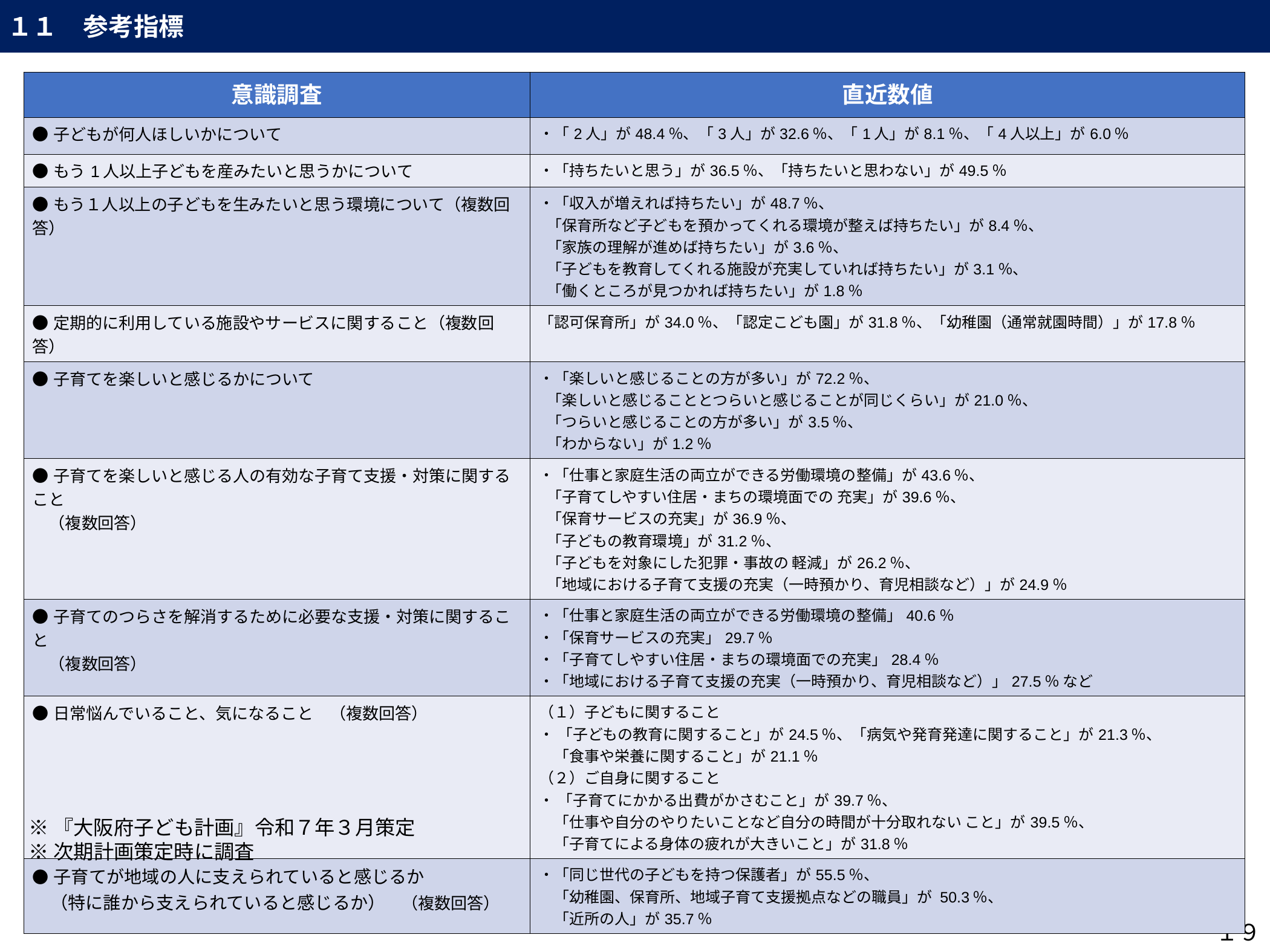

１１　参考指標
| 意識調査 | 直近数値 |
| --- | --- |
| ●子どもが何人ほしいかについて | ・「2人」が48.4％、「3人」が32.6％、「1人」が8.1％、「4人以上」が6.0％ |
| ●もう1人以上子どもを産みたいと思うかについて | ・「持ちたいと思う」が36.5％、「持ちたいと思わない」が49.5％ |
| ●もう１人以上の子どもを生みたいと思う環境について（複数回答） | ・「収入が増えれば持ちたい」が48.7％、 「保育所など子どもを預かってくれる環境が整えば持ちたい」が8.4％、 「家族の理解が進めば持ちたい」が3.6％、 「子どもを教育してくれる施設が充実していれば持ちたい」が3.1％、 「働くところが見つかれば持ちたい」が1.8％ |
| ●定期的に利用している施設やサービスに関すること（複数回答） | 「認可保育所」が34.0％、「認定こども園」が31.8％、「幼稚園（通常就園時間）」が17.8％ |
| ●子育てを楽しいと感じるかについて | ・「楽しいと感じることの方が多い」が72.2％、 「楽しいと感じることとつらいと感じることが同じくらい」が21.0％、 「つらいと感じることの方が多い」が3.5％、 「わからない」が1.2％ |
| ●子育てを楽しいと感じる人の有効な子育て支援・対策に関すること 　（複数回答） | ・「仕事と家庭生活の両立ができる労働環境の整備」が43.6％、 「子育てしやすい住居・まちの環境面での 充実」が39.6％、 「保育サービスの充実」が36.9％、 「子どもの教育環境」が31.2％、 「子どもを対象にした犯罪・事故の 軽減」が26.2％、 「地域における子育て支援の充実（一時預かり、育児相談など）」が24.9％ |
| ●子育てのつらさを解消するために必要な支援・対策に関すること 　（複数回答） | ・「仕事と家庭生活の両立ができる労働環境の整備」40.6％ ・「保育サービスの充実」29.7％ ・「子育てしやすい住居・まちの環境面での充実」28.4％ ・「地域における子育て支援の充実（一時預かり、育児相談など）」27.5％ など |
| ●日常悩んでいること、気になること　（複数回答） | （１）子どもに関すること ・ 「子どもの教育に関すること」が24.5％、「病気や発育発達に関すること」が21.3％、 　「食事や栄養に関すること」が21.1％ （２）ご自身に関すること ・ 「子育てにかかる出費がかさむこと」が39.7％、 　「仕事や自分のやりたいことなど自分の時間が十分取れない こと」が39.5％、 　「子育てによる身体の疲れが大きいこと」が31.8％ |
| ●子育てが地域の人に支えられていると感じるか 　（特に誰から支えられていると感じるか）　（複数回答） | ・「同じ世代の子どもを持つ保護者」が55.5％、 　「幼稚園、保育所、地域子育て支援拠点などの職員」が 50.3％、 　「近所の人」が35.7％ |
※『大阪府子ども計画』令和７年３月策定
※次期計画策定時に調査
１９